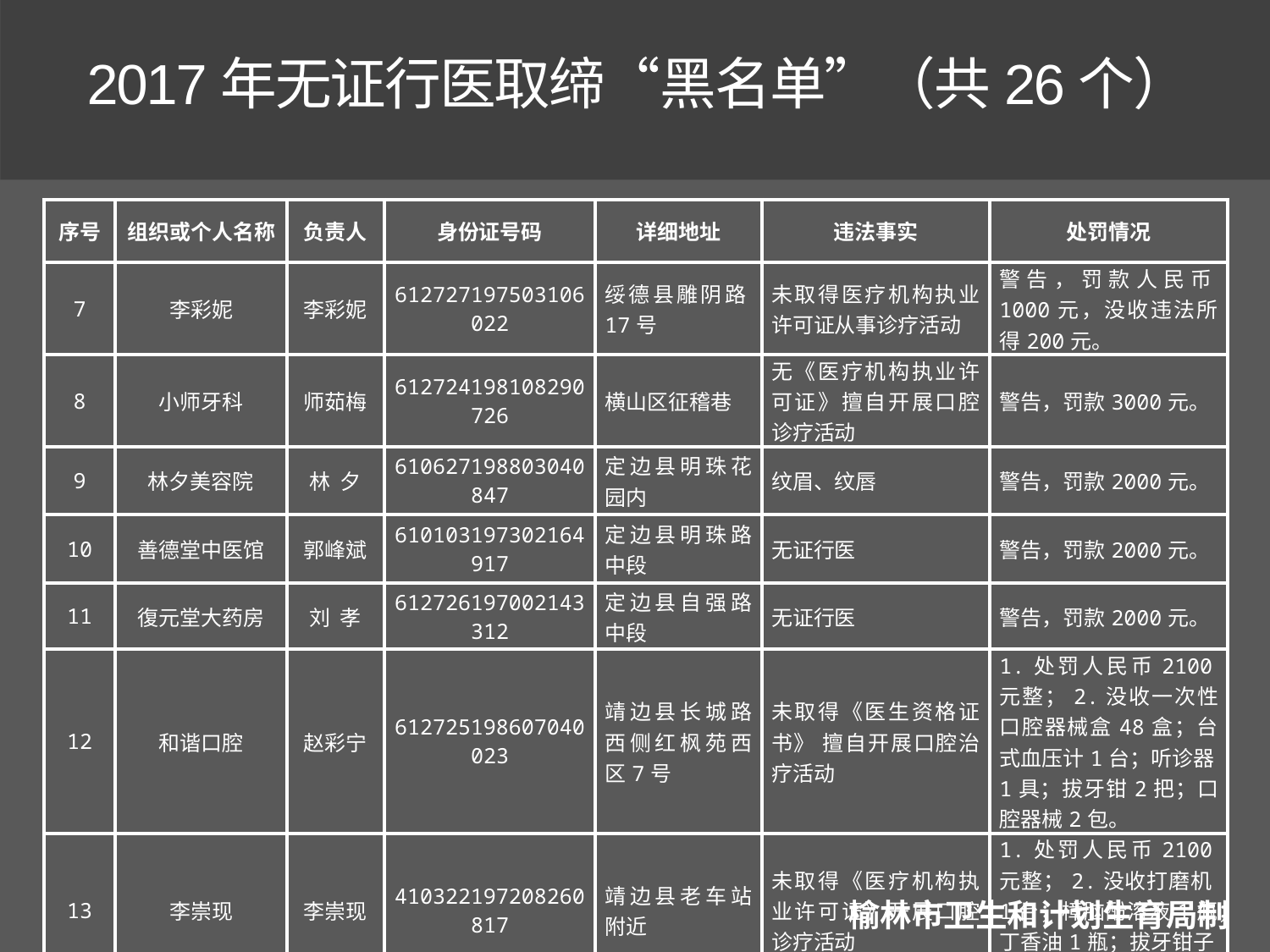

2017年无证行医取缔“黑名单”（共26个）
| 序号 | 组织或个人名称 | 负责人 | 身份证号码 | 详细地址 | 违法事实 | 处罚情况 |
| --- | --- | --- | --- | --- | --- | --- |
| 7 | 李彩妮 | 李彩妮 | 612727197503106022 | 绥德县雕阴路17号 | 未取得医疗机构执业许可证从事诊疗活动 | 警告，罚款人民币1000元，没收违法所得200元。 |
| 8 | 小师牙科 | 师茹梅 | 612724198108290726 | 横山区征稽巷 | 无《医疗机构执业许可证》擅自开展口腔诊疗活动 | 警告，罚款3000元。 |
| 9 | 林夕美容院 | 林 夕 | 610627198803040847 | 定边县明珠花园内 | 纹眉、纹唇 | 警告，罚款2000元。 |
| 10 | 善德堂中医馆 | 郭峰斌 | 610103197302164917 | 定边县明珠路中段 | 无证行医 | 警告，罚款2000元。 |
| 11 | 復元堂大药房 | 刘 孝 | 612726197002143312 | 定边县自强路中段 | 无证行医 | 警告，罚款2000元。 |
| 12 | 和谐口腔 | 赵彩宁 | 612725198607040023 | 靖边县长城路西侧红枫苑西区7号 | 未取得《医生资格证书》 擅自开展口腔治疗活动 | 1.处罚人民币2100元整；2.没收一次性口腔器械盒48盒；台式血压计1台；听诊器1具；拔牙钳2把；口腔器械2包。 |
| 13 | 李崇现 | 李崇现 | 410322197208260817 | 靖边县老车站附近 | 未取得《医疗机构执业许可证》开展口腔诊疗活动 | 1.处罚人民币2100元整；2.没收打磨机1台；樟脑酚溶液1瓶；丁香油1瓶；拔牙钳子1把；口腔器械盒1盒。 |
榆林市卫生和计划生育局制